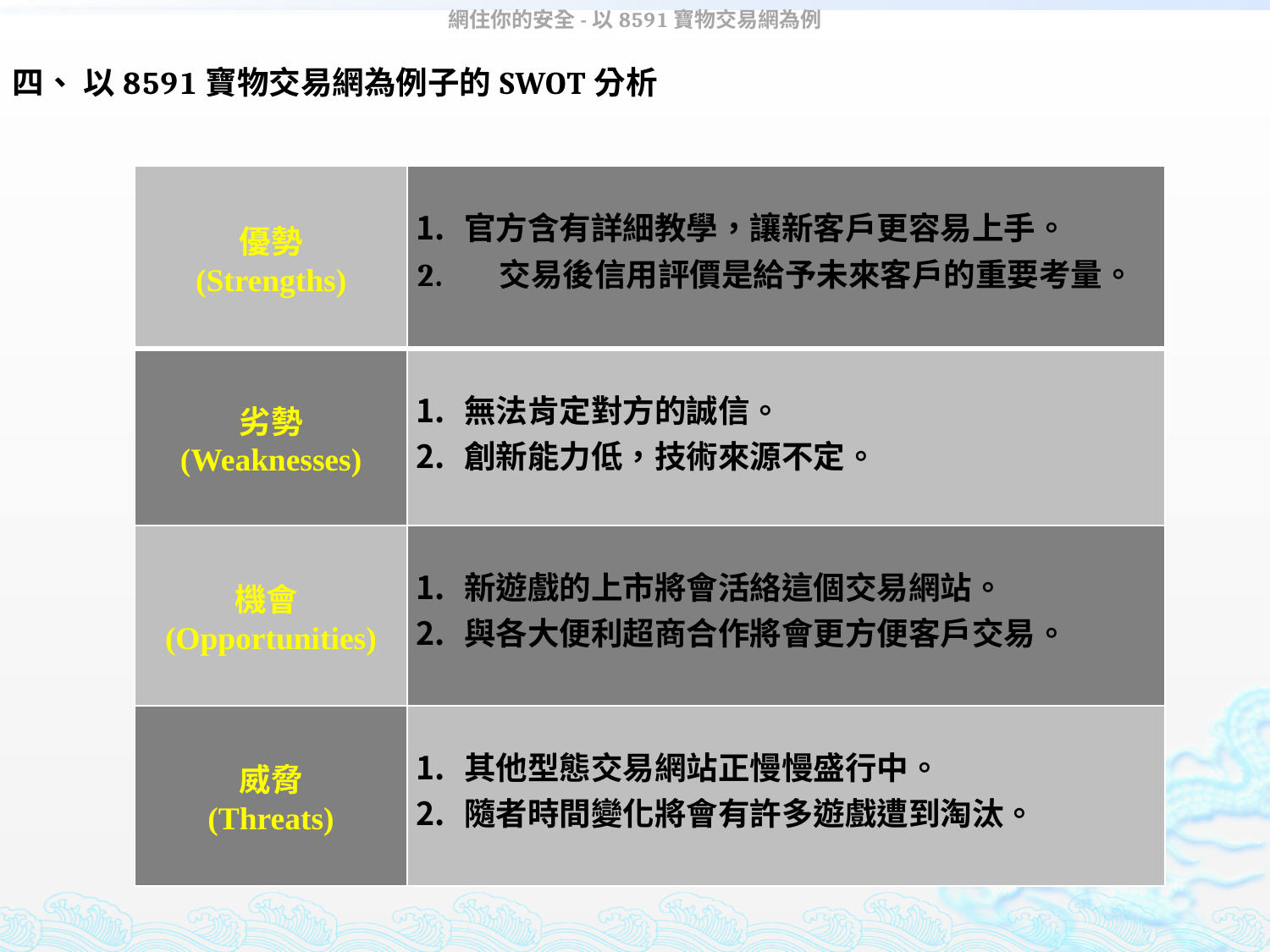

網住你的安全-以8591寶物交易網為例
四、 以8591寶物交易網為例子的SWOT分析
| 優勢 (Strengths) | 官方含有詳細教學，讓新客戶更容易上手。 2. 交易後信用評價是給予未來客戶的重要考量。 |
| --- | --- |
| 劣勢 (Weaknesses) | 無法肯定對方的誠信。 創新能力低，技術來源不定。 |
| 機會(Opportunities) | 新遊戲的上市將會活絡這個交易網站。 與各大便利超商合作將會更方便客戶交易。 |
| 威脅 (Threats) | 其他型態交易網站正慢慢盛行中。 隨者時間變化將會有許多遊戲遭到淘汰。 |